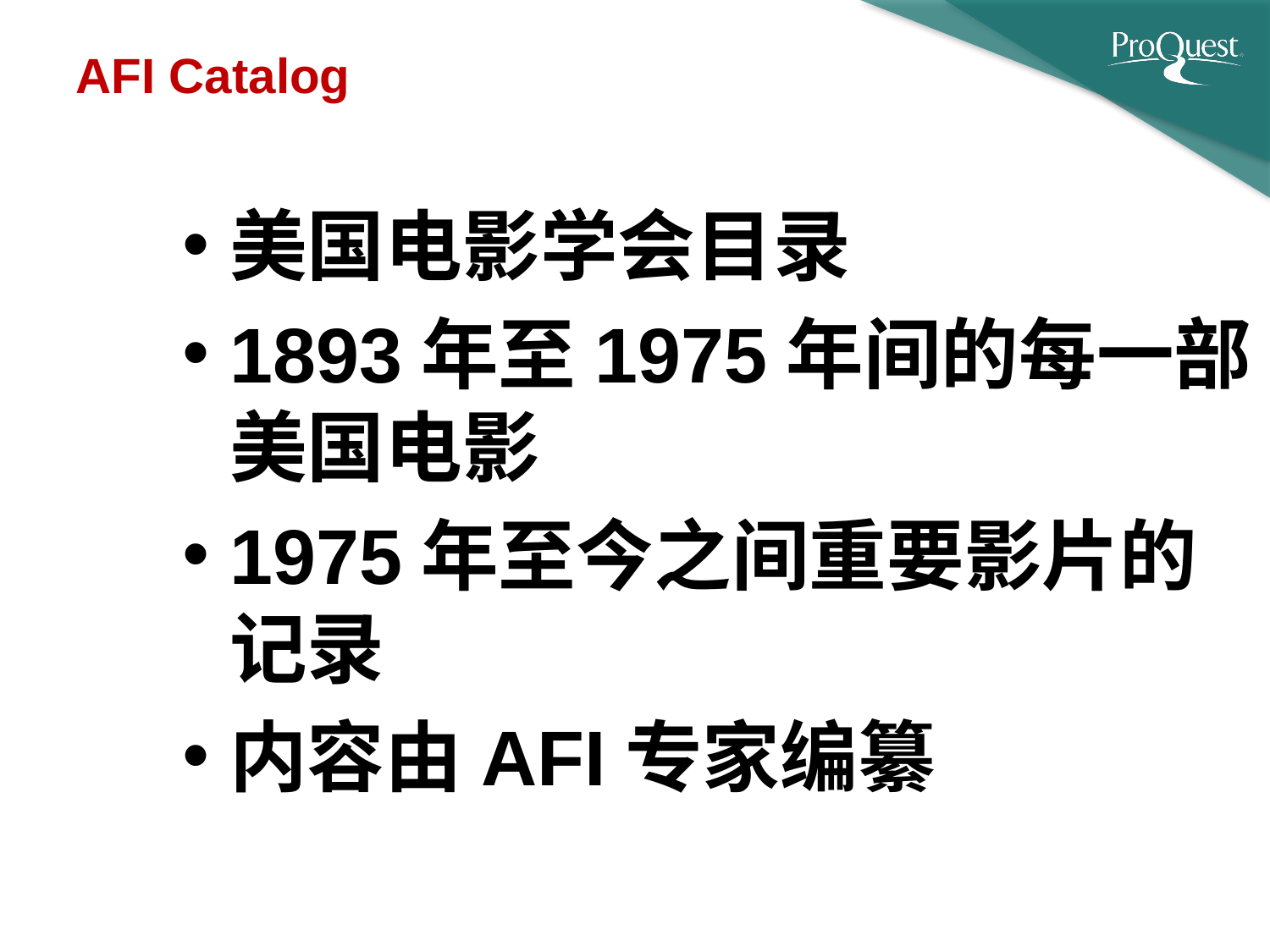

AFI Catalog
美国电影学会目录
1893年至1975年间的每一部美国电影
1975年至今之间重要影片的记录
内容由AFI专家编纂